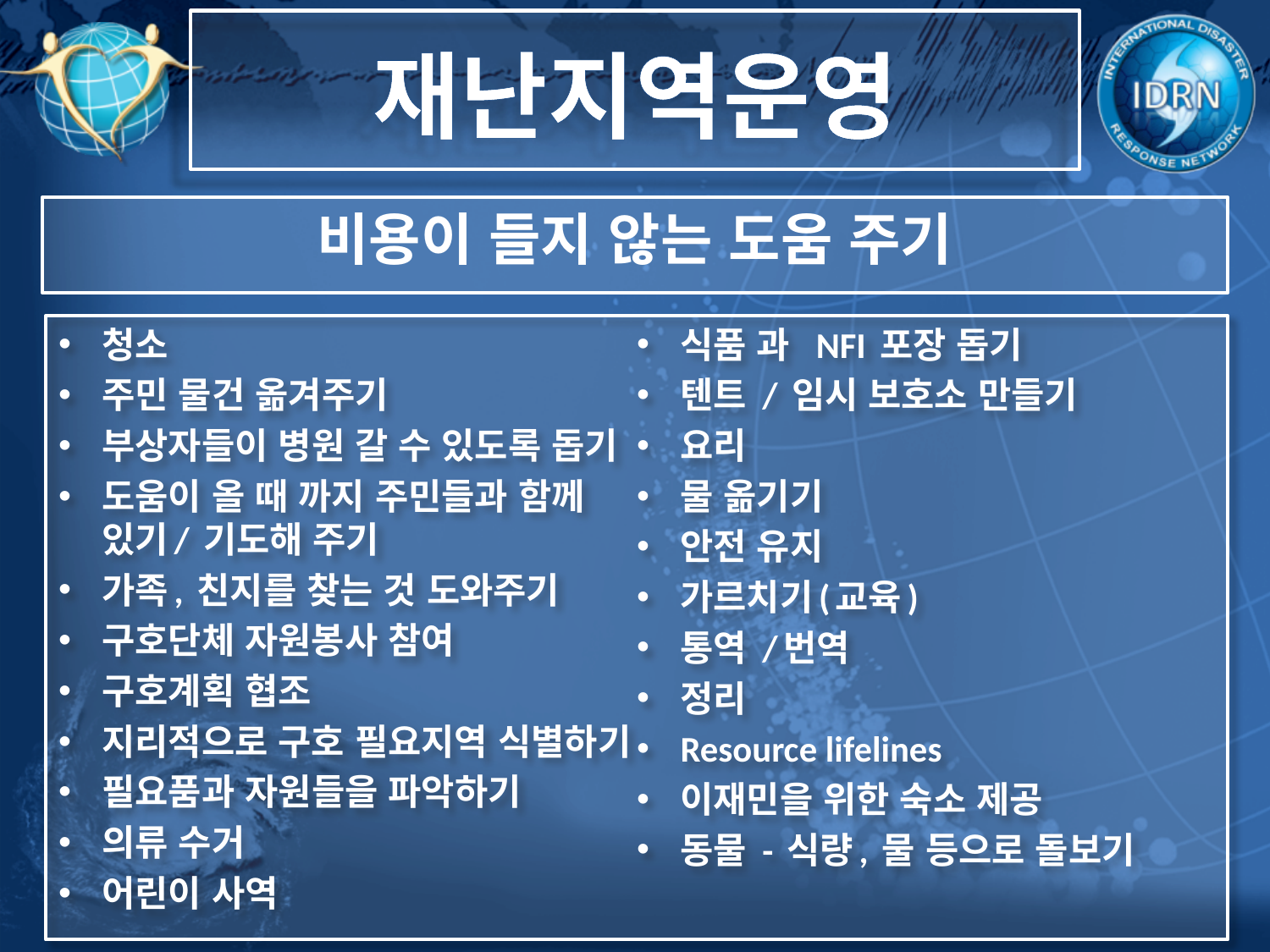

재난지역운영
비용이 들지 않는 도움 주기
청소
주민 물건 옮겨주기
부상자들이 병원 갈 수 있도록 돕기
도움이 올 때 까지 주민들과 함께 있기/ 기도해 주기
가족, 친지를 찾는 것 도와주기
구호단체 자원봉사 참여
구호계획 협조
지리적으로 구호 필요지역 식별하기
필요품과 자원들을 파악하기
의류 수거
어린이 사역
식품 과  NFI 포장 돕기
텐트 / 임시 보호소 만들기
요리
물 옮기기
안전 유지
가르치기(교육)
통역 /번역
정리
Resource lifelines
이재민을 위한 숙소 제공
동물 - 식량, 물 등으로 돌보기